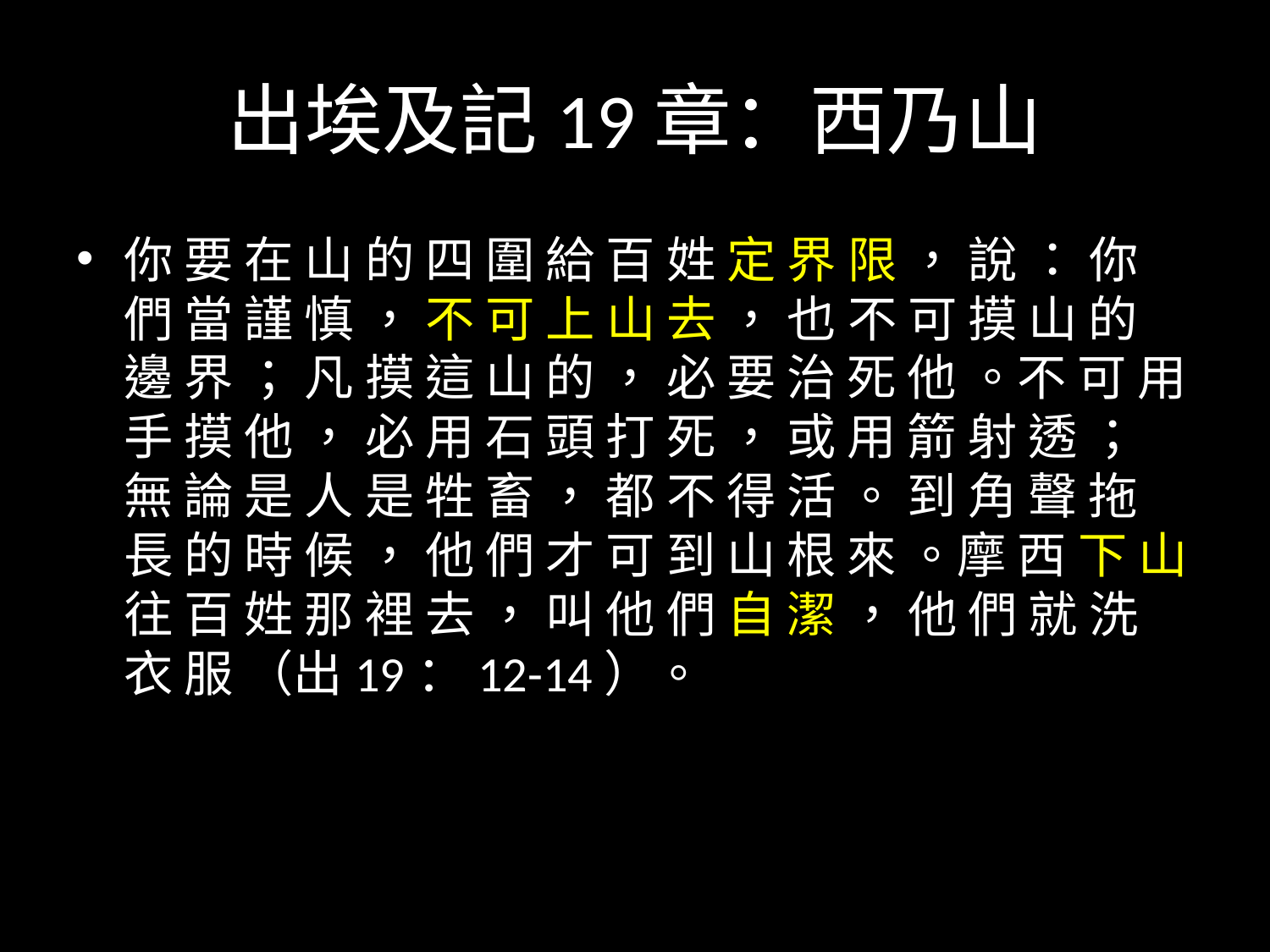

# 出埃及記19章：西乃山
你 要 在 山 的 四 圍 給 百 姓 定 界 限 ， 說 ： 你 們 當 謹 慎 ， 不 可 上 山 去 ， 也 不 可 摸 山 的 邊 界 ； 凡 摸 這 山 的 ， 必 要 治 死 他 。不 可 用 手 摸 他 ， 必 用 石 頭 打 死 ， 或 用 箭 射 透 ； 無 論 是 人 是 牲 畜 ， 都 不 得 活 。 到 角 聲 拖 長 的 時 候 ， 他 們 才 可 到 山 根 來 。摩 西 下 山 往 百 姓 那 裡 去 ， 叫 他 們 自 潔 ， 他 們 就 洗 衣 服 （出19：12-14）。